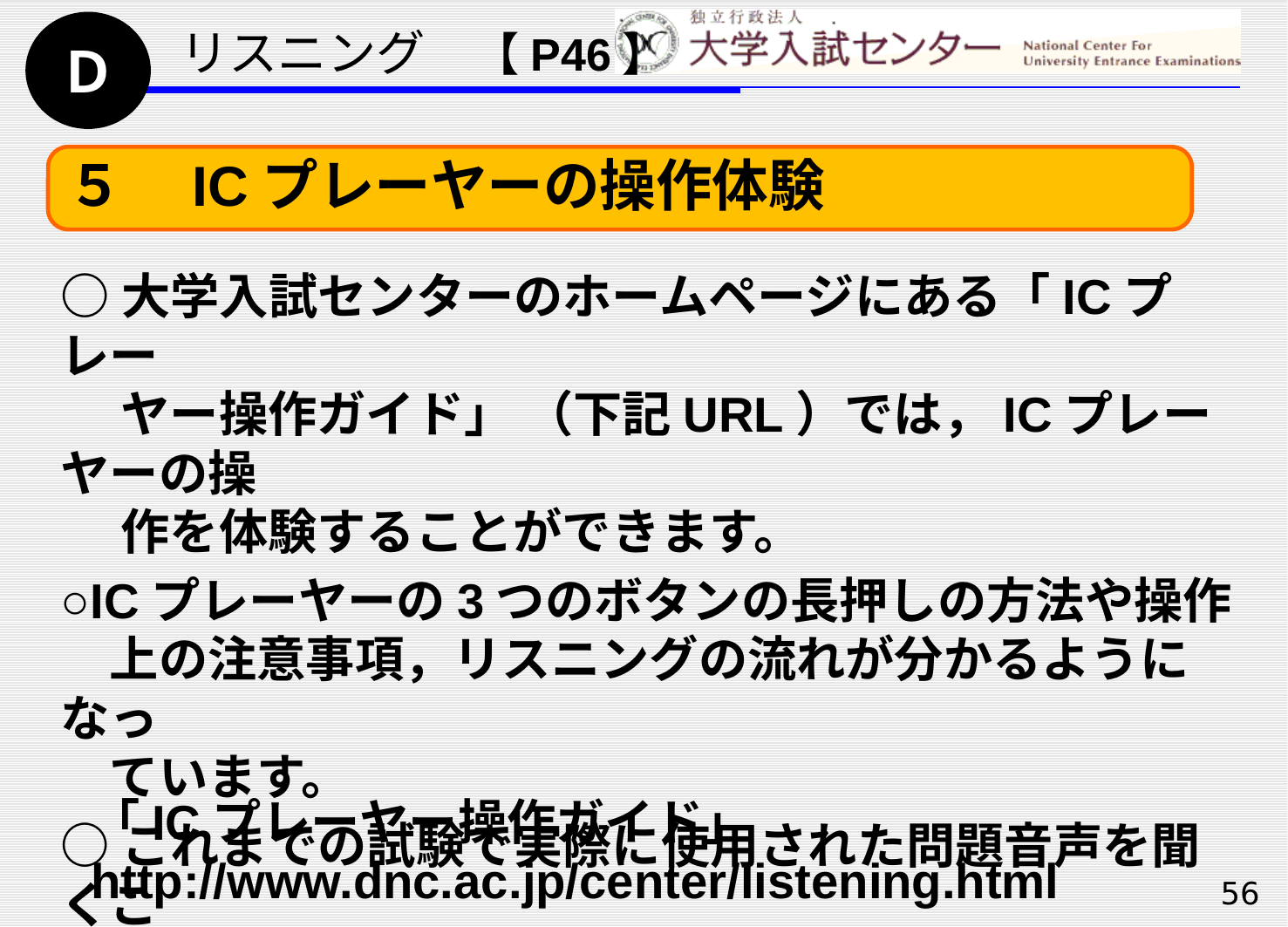

Ｄ
リスニング　【P46】
５　ICプレーヤーの操作体験
○大学入試センターのホームページにある「ICプレー
　 ヤー操作ガイド」 （下記URL）では，ICプレーヤーの操
 　作を体験することができます。
○ICプレーヤーの3つのボタンの長押しの方法や操作
　上の注意事項，リスニングの流れが分かるようになっ
　ています。
○これまでの試験で実際に使用された問題音声を聞くこ
　とができます。
「ICプレーヤー操作ガイド」 http://www.dnc.ac.jp/center/listening.html
56